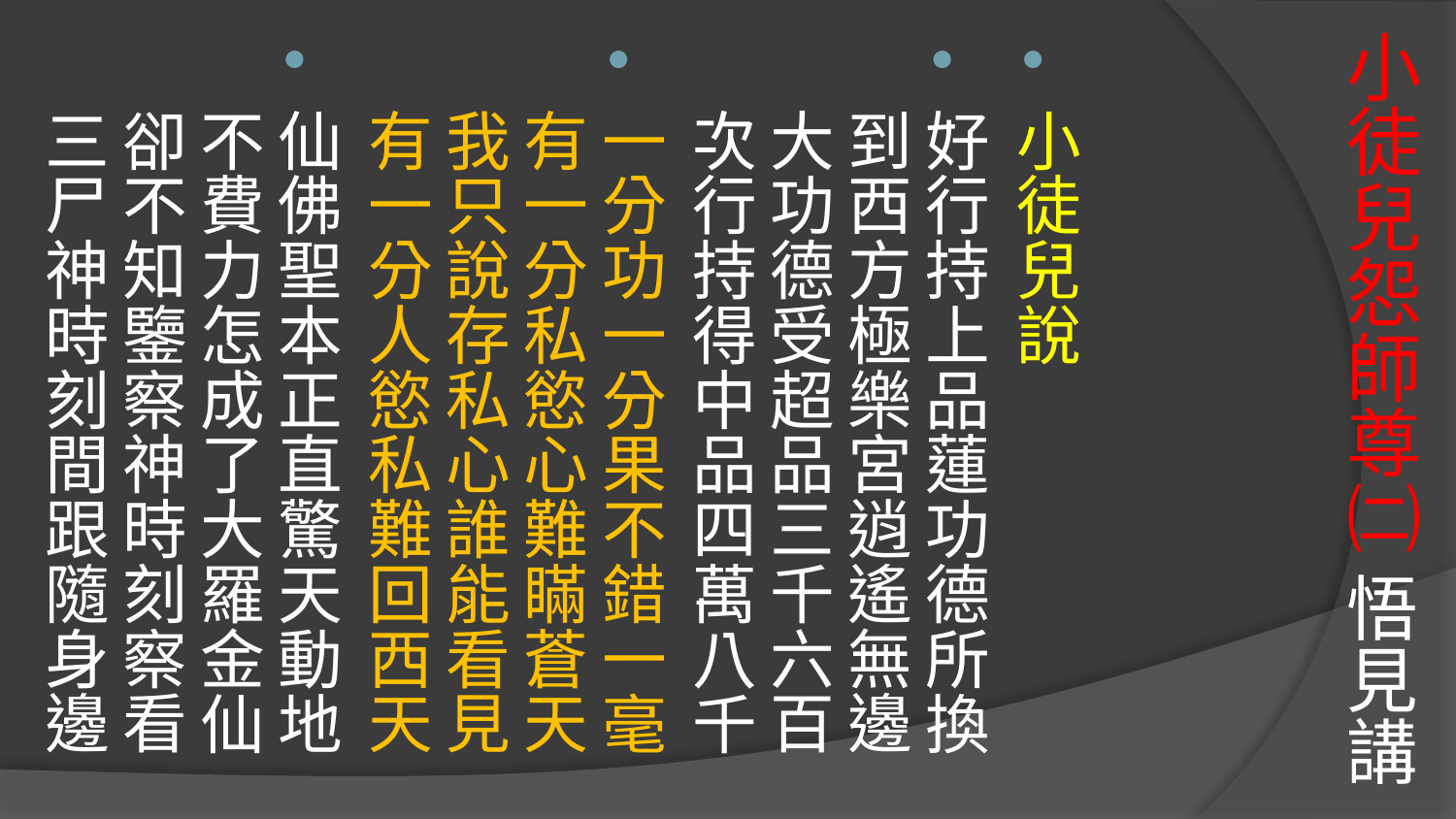

# 小徒兒怨師尊㈡ 悟見講
小徒兒說
好行持上品蓮功德所換
到西方極樂宮逍遙無邊
大功德受超品三千六百
次行持得中品四萬八千
一分功一分果不錯一毫
有一分私慾心難瞞蒼天
我只說存私心誰能看見
有一分人慾私難回西天
仙佛聖本正直驚天動地
不費力怎成了大羅金仙
卻不知鑒察神時刻察看
三尸神時刻間跟隨身邊